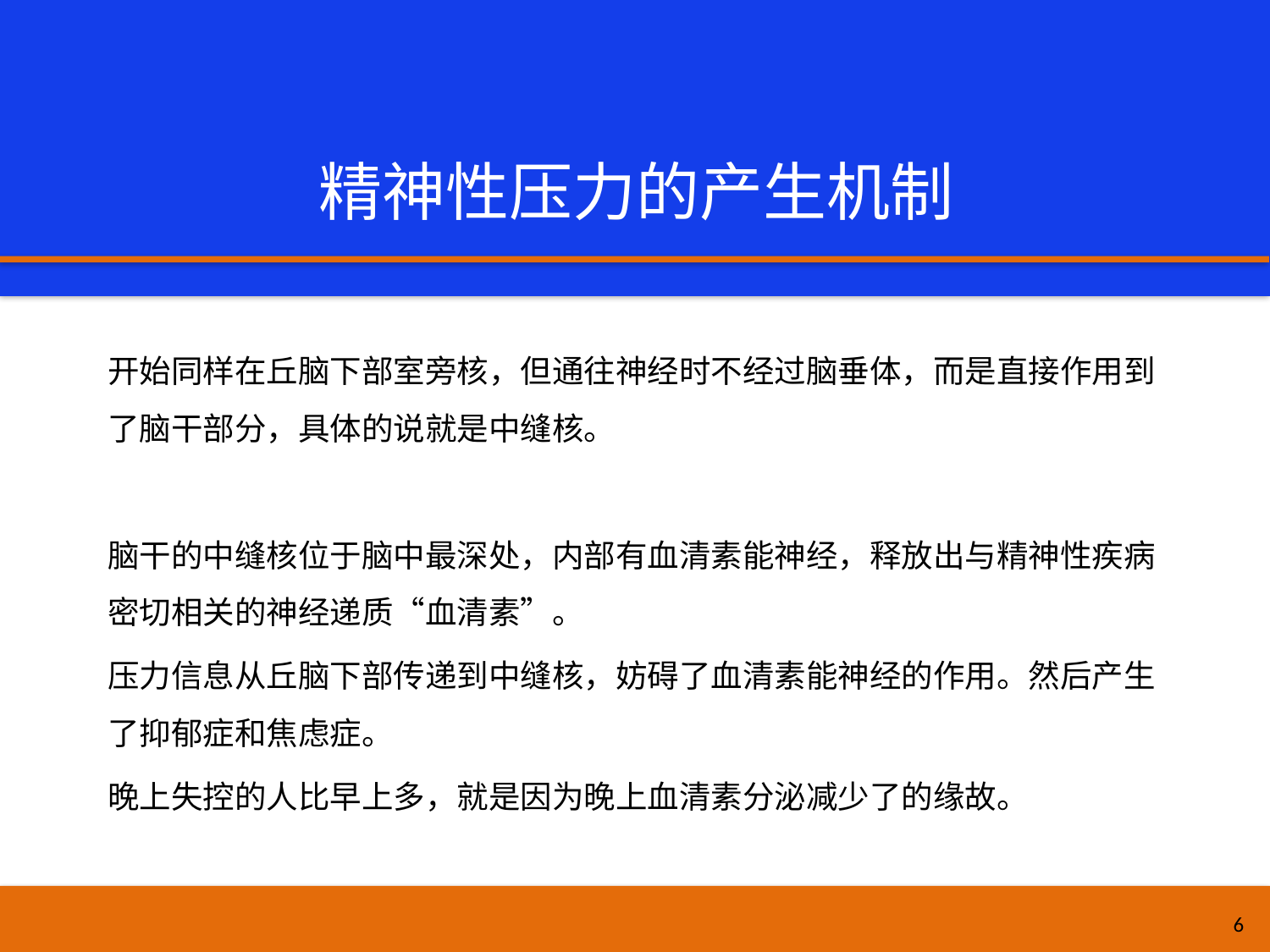

# 精神性压力的产生机制
开始同样在丘脑下部室旁核，但通往神经时不经过脑垂体，而是直接作用到了脑干部分，具体的说就是中缝核。

脑干的中缝核位于脑中最深处，内部有血清素能神经，释放出与精神性疾病密切相关的神经递质“血清素”。
压力信息从丘脑下部传递到中缝核，妨碍了血清素能神经的作用。然后产生了抑郁症和焦虑症。
晚上失控的人比早上多，就是因为晚上血清素分泌减少了的缘故。